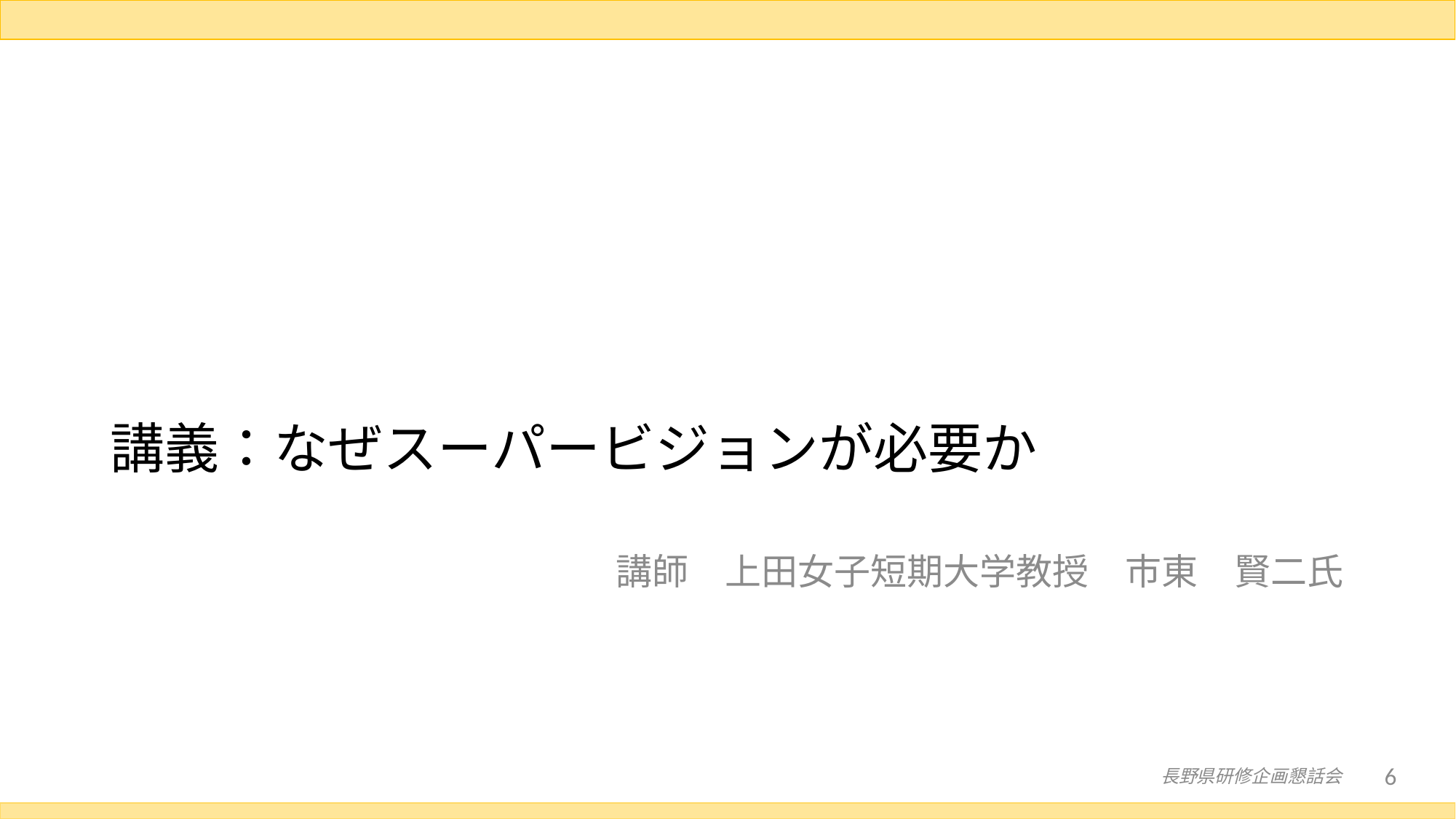

# 講義：なぜスーパービジョンが必要か
　　講師　上田女子短期大学教授　市東　賢二氏
長野県研修企画懇話会
6